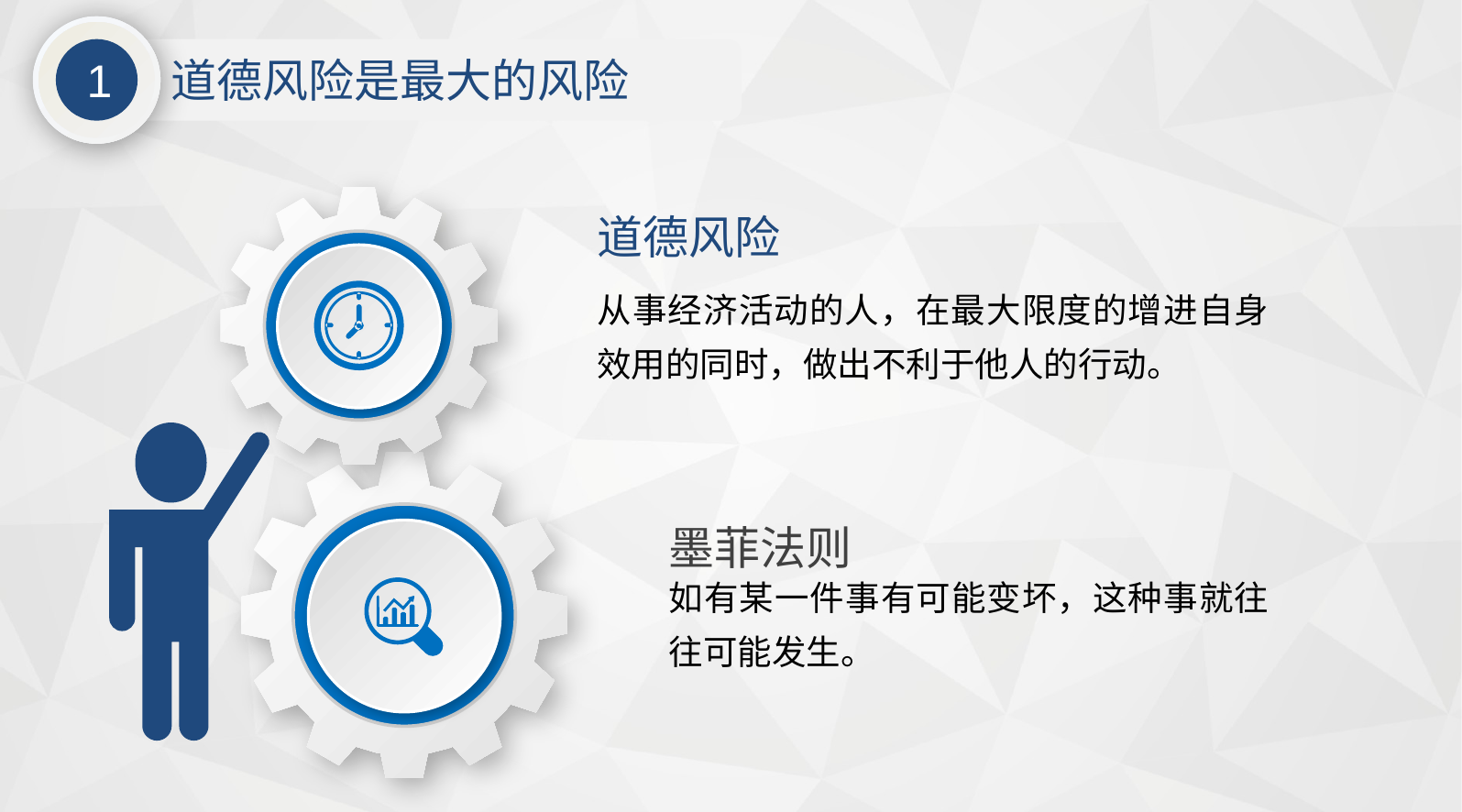

1

道德风险是最大的风险
道德风险

从事经济活动的人，在最大限度的增进自身效用的同时，做出不利于他人的行动。

墨菲法则
如有某一件事有可能变坏，这种事就往往可能发生。